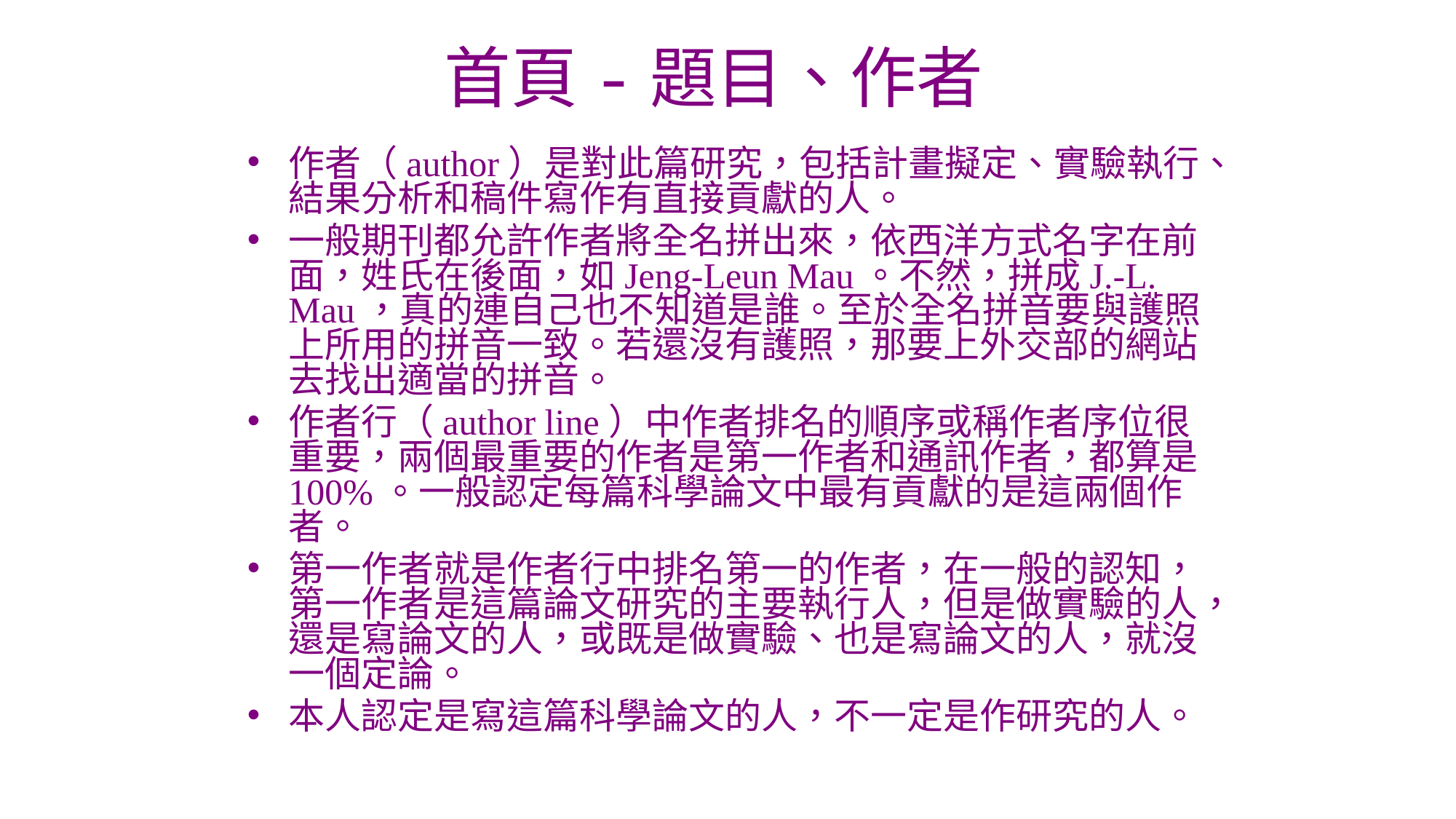

# 首頁-題目、作者
作者（author）是對此篇研究，包括計畫擬定、實驗執行、結果分析和稿件寫作有直接貢獻的人。
一般期刊都允許作者將全名拼出來，依西洋方式名字在前面，姓氏在後面，如Jeng-Leun Mau。不然，拼成J.-L. Mau，真的連自己也不知道是誰。至於全名拼音要與護照上所用的拼音一致。若還沒有護照，那要上外交部的網站去找出適當的拼音。
作者行（author line）中作者排名的順序或稱作者序位很重要，兩個最重要的作者是第一作者和通訊作者，都算是100%。一般認定每篇科學論文中最有貢獻的是這兩個作者。
第一作者就是作者行中排名第一的作者，在一般的認知，第一作者是這篇論文研究的主要執行人，但是做實驗的人，還是寫論文的人，或既是做實驗、也是寫論文的人，就沒一個定論。
本人認定是寫這篇科學論文的人，不一定是作研究的人。